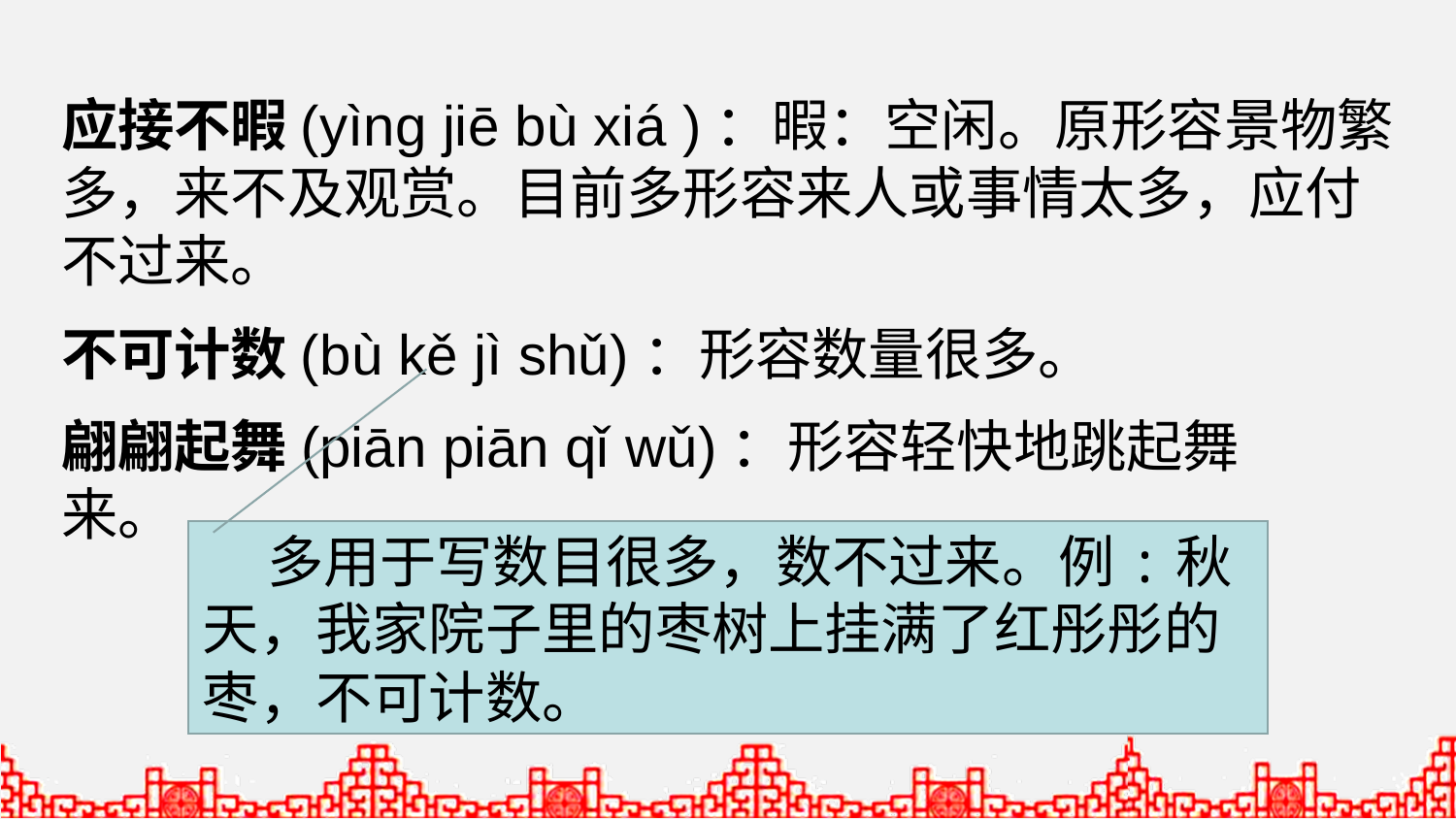

应接不暇(yìng jiē bù xiá )：暇：空闲。原形容景物繁多，来不及观赏。目前多形容来人或事情太多，应付不过来。
不可计数(bù kě jì shǔ)：形容数量很多。
翩翩起舞(piān piān qǐ wǔ)：形容轻快地跳起舞来。
    多用于写数目很多，数不过来。例:秋天，我家院子里的枣树上挂满了红彤彤的枣，不可计数。